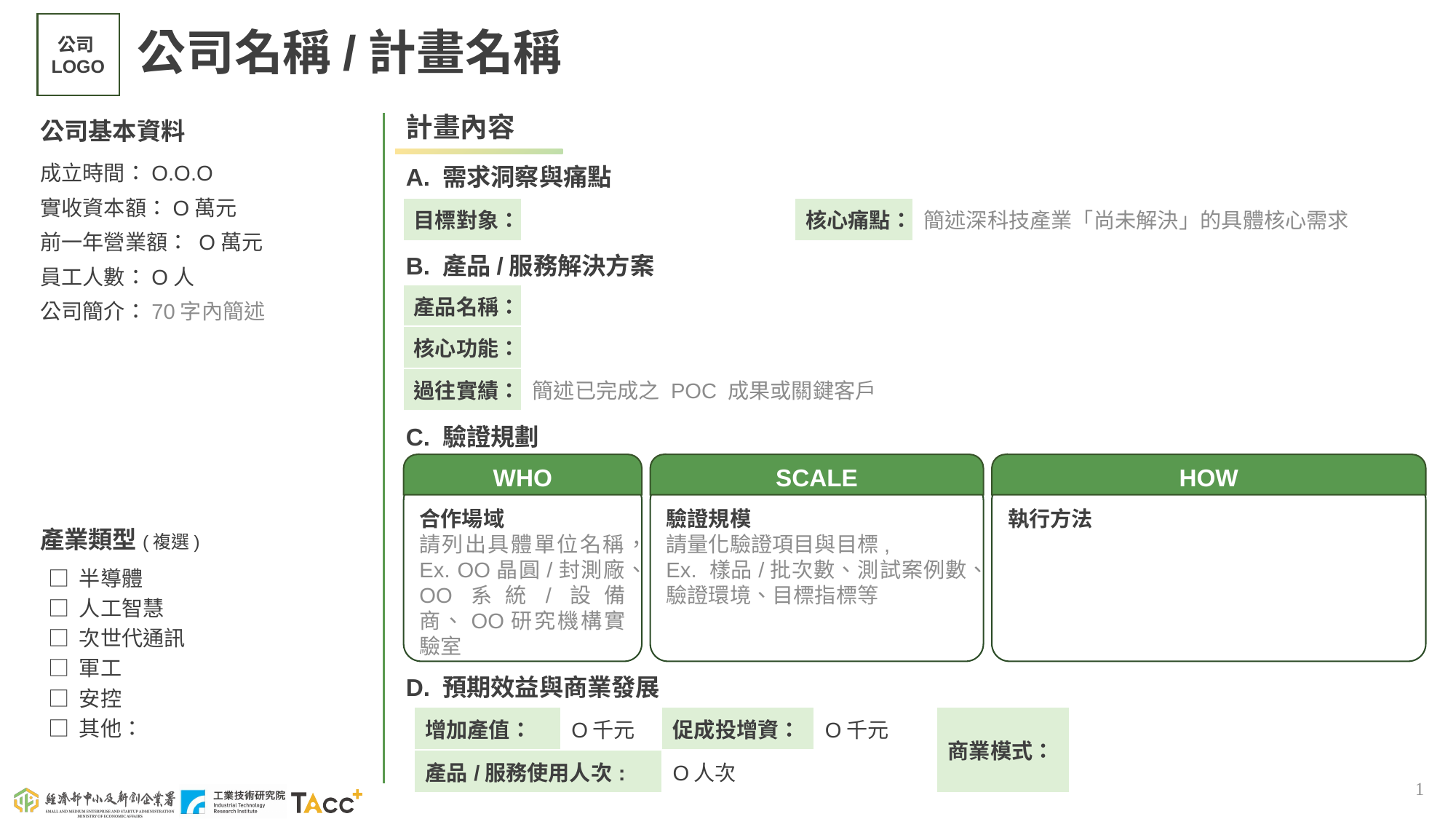

公司LOGO
# 公司名稱/計畫名稱
計畫內容
公司基本資料

成立時間：O.O.O
實收資本額：O萬元
前一年營業額： O萬元
員工人數：O人
公司簡介：70字內簡述
A. 需求洞察與痛點
| 目標對象： |  | 核心痛點： | 簡述深科技產業「尚未解決」的具體核心需求 |
| --- | --- | --- | --- |
B. 產品/服務解決方案
| 產品名稱： |  |
| --- | --- |
| 核心功能： |  |
| 過往實績： | 簡述已完成之 POC 成果或關鍵客戶 |
C. 驗證規劃
WHO
合作場域
請列出具體單位名稱，Ex. OO晶圓/封測廠、OO系統/設備商、OO研究機構實驗室
SCALE
驗證規模
請量化驗證項目與目標,
Ex. 樣品/批次數、測試案例數、驗證環境、目標指標等
HOW
執行方法
產業類型(複選)
□ 半導體
□ 人工智慧
□ 次世代通訊
□ 軍工
□ 安控
□ 其他：
D. 預期效益與商業發展
| 商業模式： |  |
| --- | --- |
| 增加產值： | O千元 | 促成投增資： | O千元 |
| --- | --- | --- | --- |
| 產品/服務使用人次: |  | O人次 |  |
1